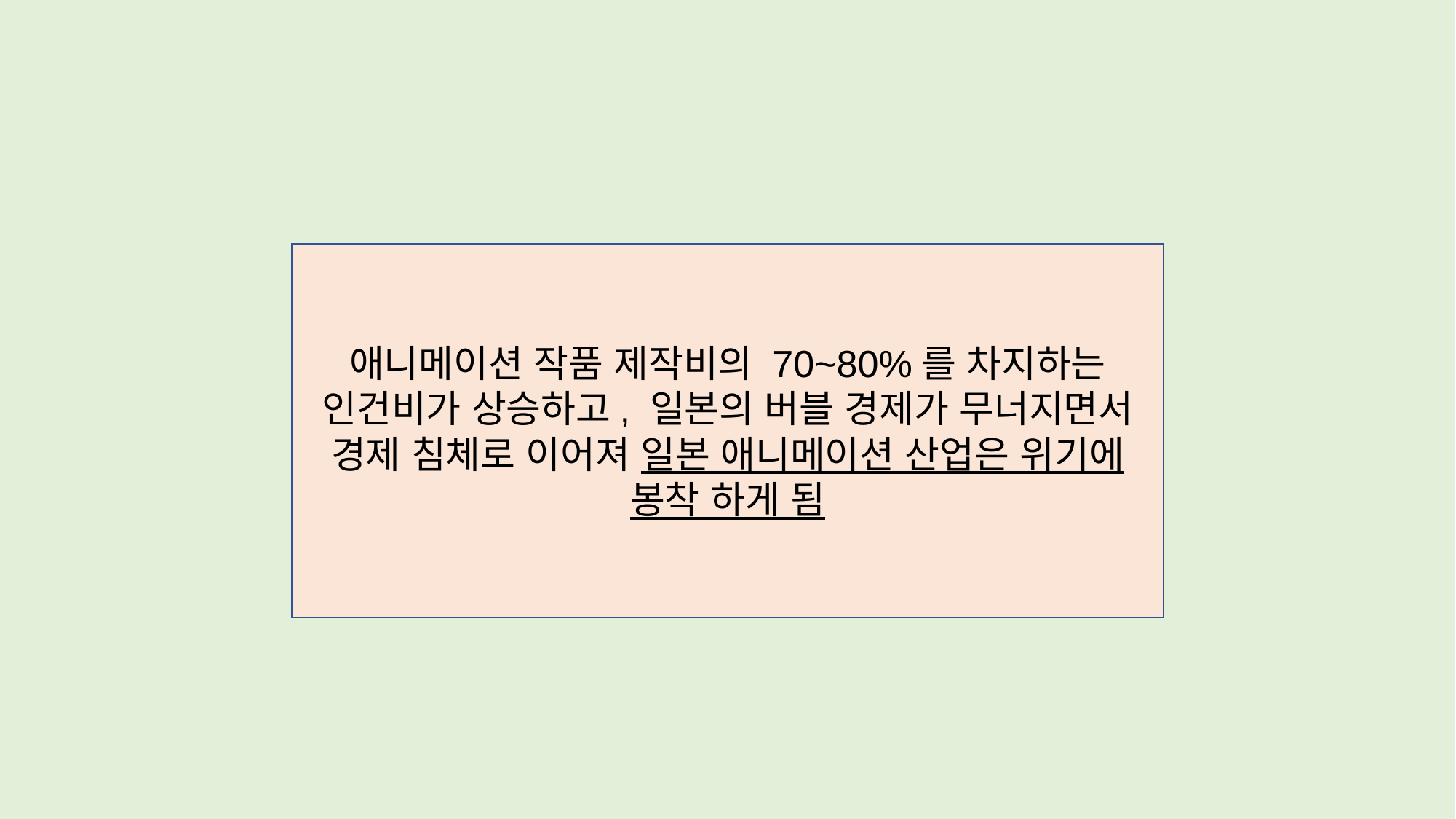

애니메이션 작품 제작비의 70~80%를 차지하는 인건비가 상승하고, 일본의 버블 경제가 무너지면서 경제 침체로 이어져 일본 애니메이션 산업은 위기에 봉착 하게 됨